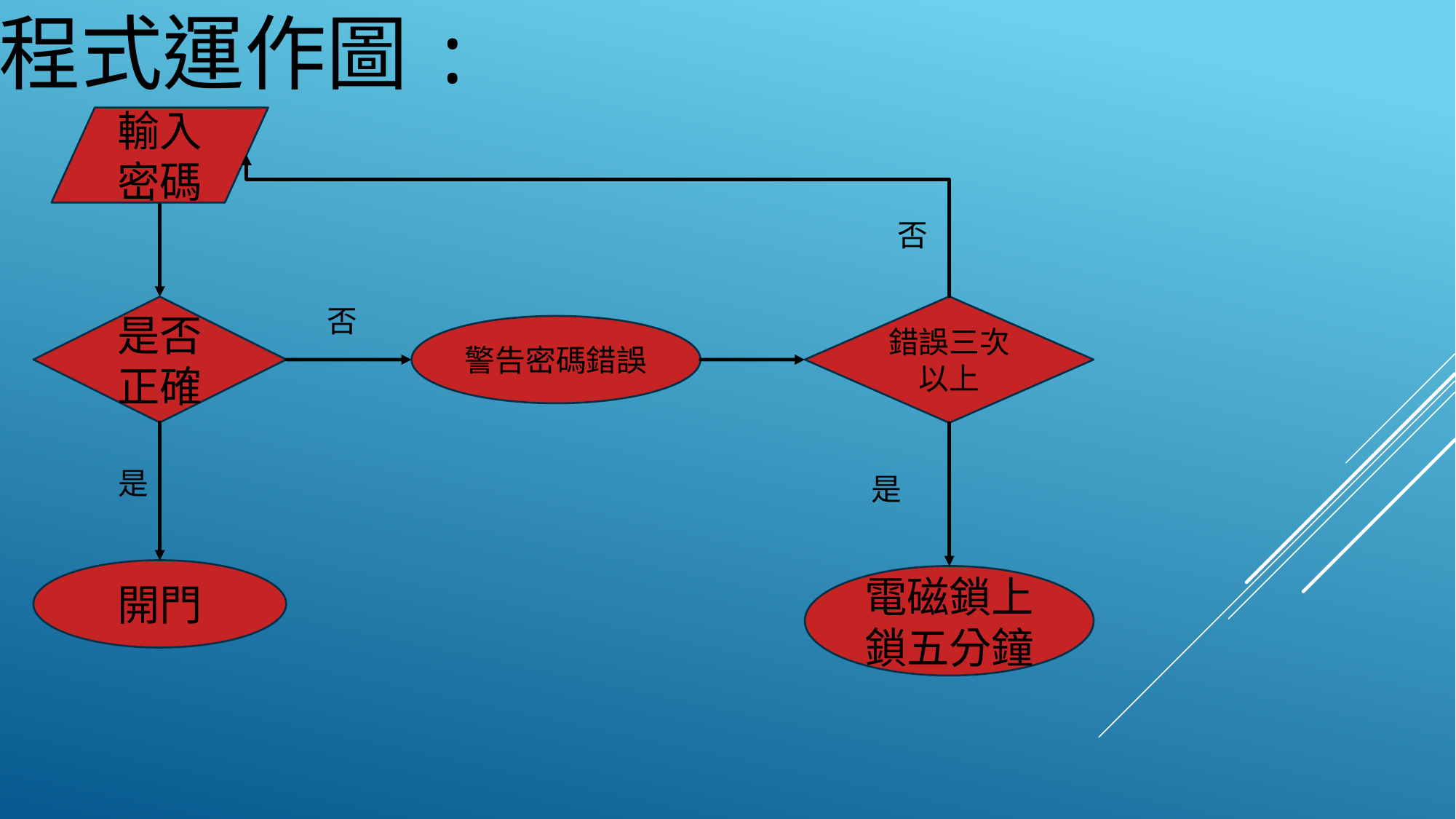

程式運作圖:
輸入密碼
否
錯誤三次以上
是否正確
否
警告密碼錯誤
是
是
開門
電磁鎖上鎖五分鐘